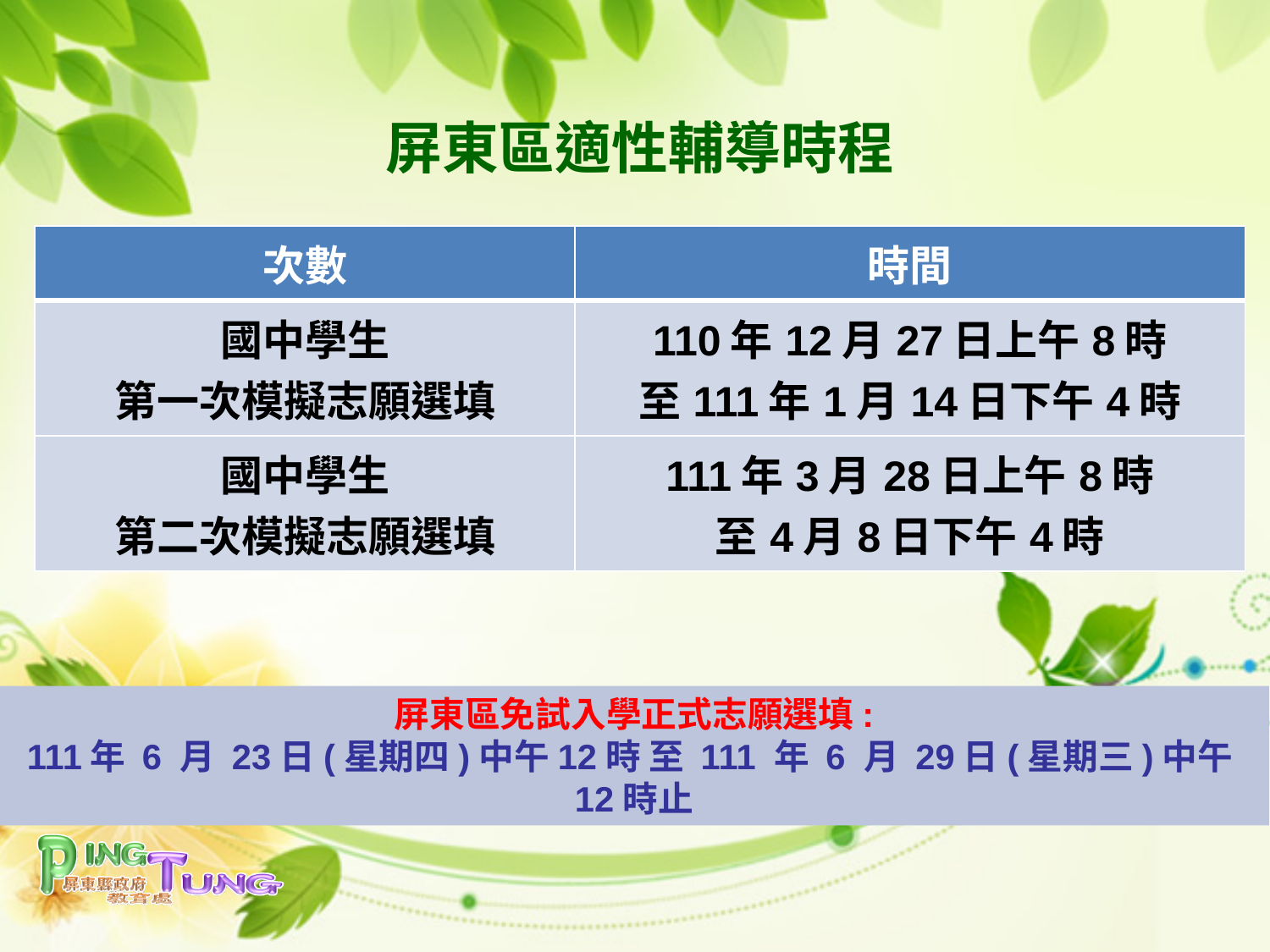

屏東區適性輔導時程
| 次數 | 時間 |
| --- | --- |
| 國中學生 第一次模擬志願選填 | 110年12月27日上午8時 至111年1月14日下午4時 |
| 國中學生 第二次模擬志願選填 | 111年3月28日上午8時 至4月8日下午4時 |
屏東區免試入學正式志願選填:
111年 6 月 23日(星期四)中午12時 至 111 年 6 月 29日(星期三)中午12時止